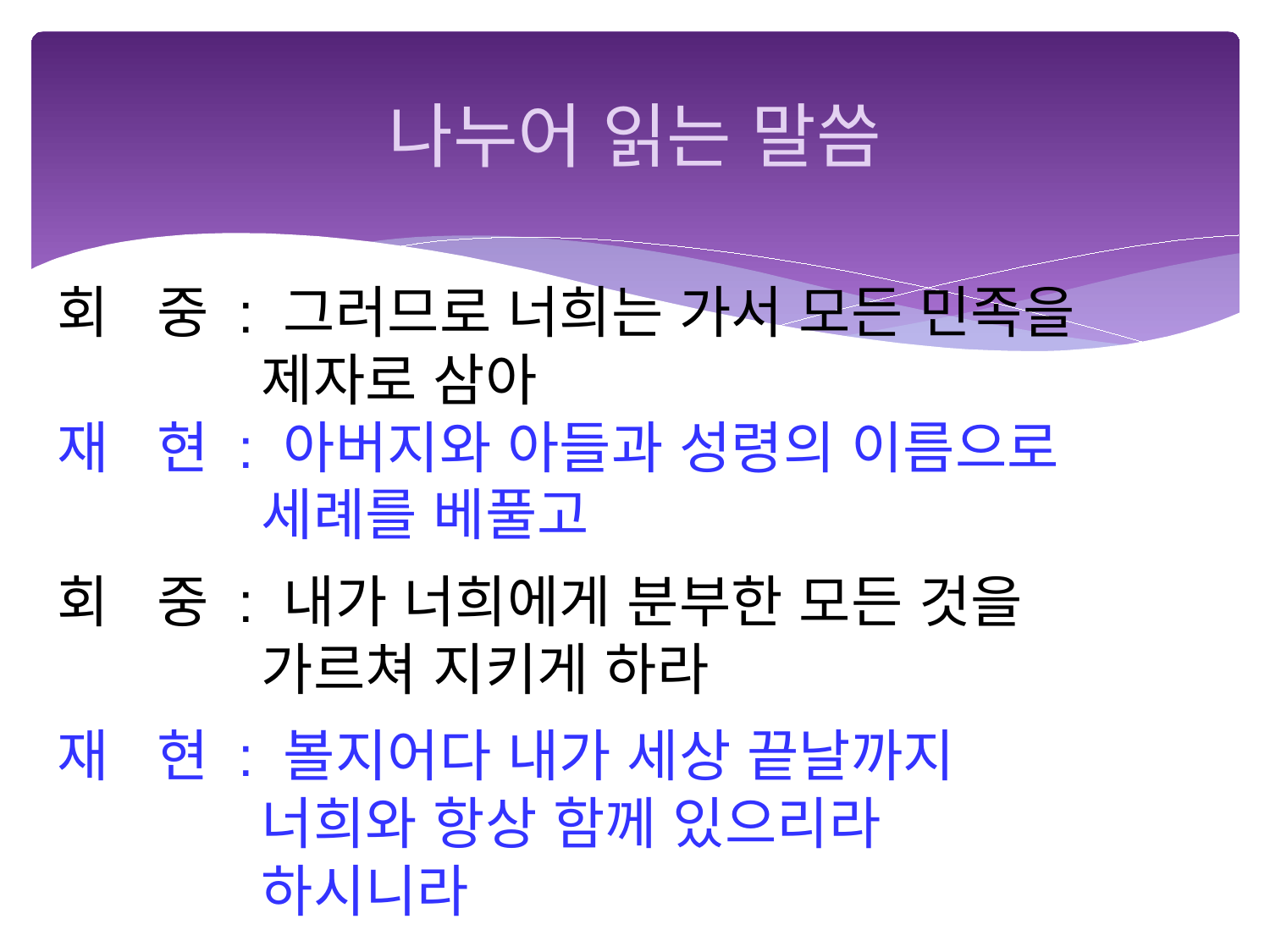

# 나누어 읽는 말씀
회   중 : 그러므로 너희는 가서 모든 민족을
            제자로 삼아
재   현 : 아버지와 아들과 성령의 이름으로
            세례를 베풀고

회   중 : 내가 너희에게 분부한 모든 것을
            가르쳐 지키게 하라

재   현 : 볼지어다 내가 세상 끝날까지
            너희와 항상 함께 있으리라
            하시니라